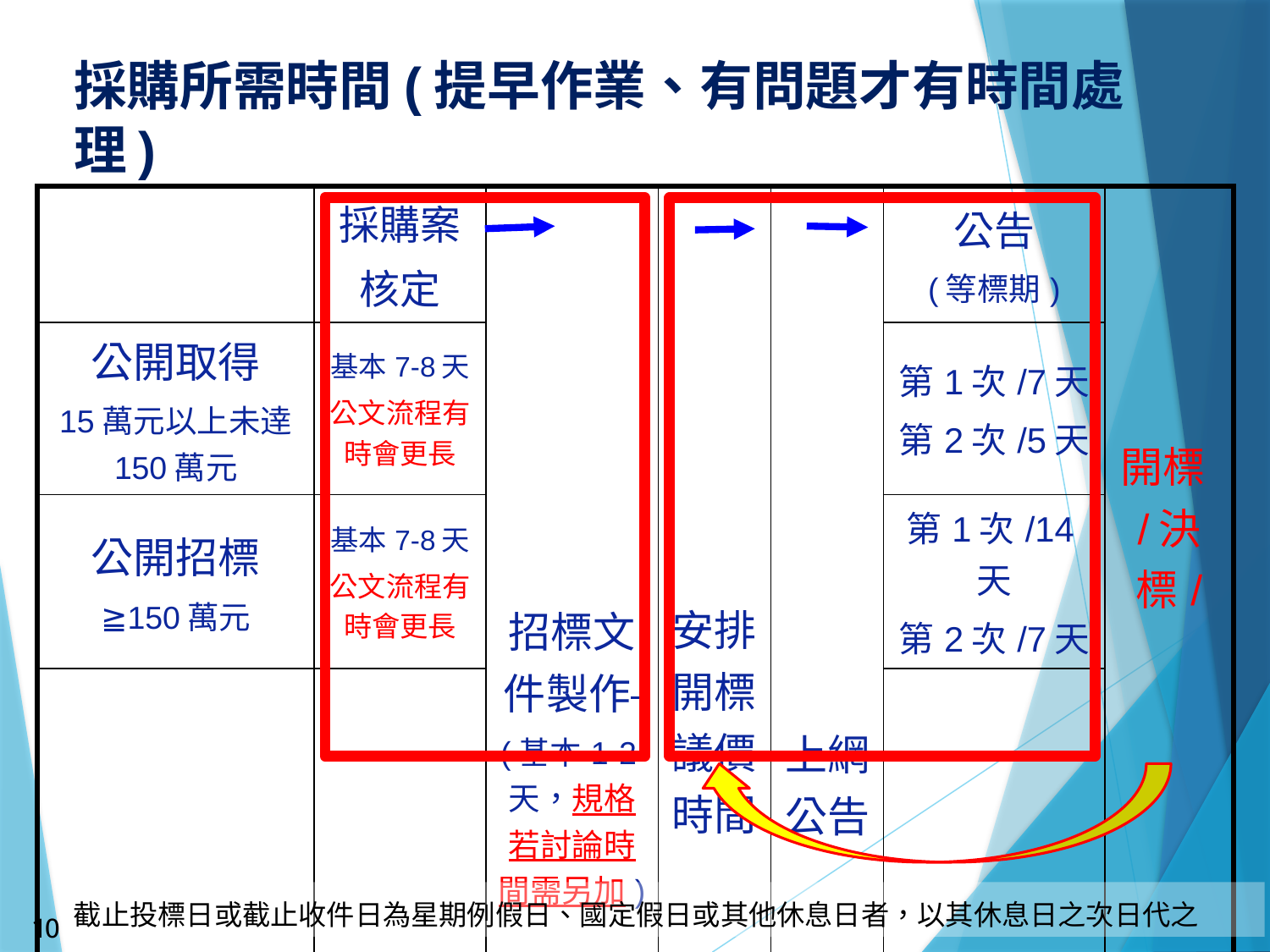

# 採購所需時間(提早作業、有問題才有時間處理)
|  | 採購案 核定 | 招標文件製作 (基本1-2天，規格若討論時間需另加) | 安排開標議價時間 | 上網公告 | 公告 (等標期) | 開標/決標/ 廢標/流標 |
| --- | --- | --- | --- | --- | --- | --- |
| 公開取得 15萬元以上未逹150萬元 | 基本7-8天 公文流程有時會更長 |  |  |  | 第1次/7天 第2次/5天 |  |
| 公開招標 ≧150萬元 | 基本7-8天 公文流程有時會更長 |  |  |  | 第1次/14天 第2次/7天 |  |
| GPA政府採購協定 ≧約1,677萬元 | 基本7-8天 公文流程有時會更長 |  |  |  | 第1次/40天 第2次/7天 |  |

截止投標日或截止收件日為星期例假日、國定假日或其他休息日者，以其休息日之次日代之

10